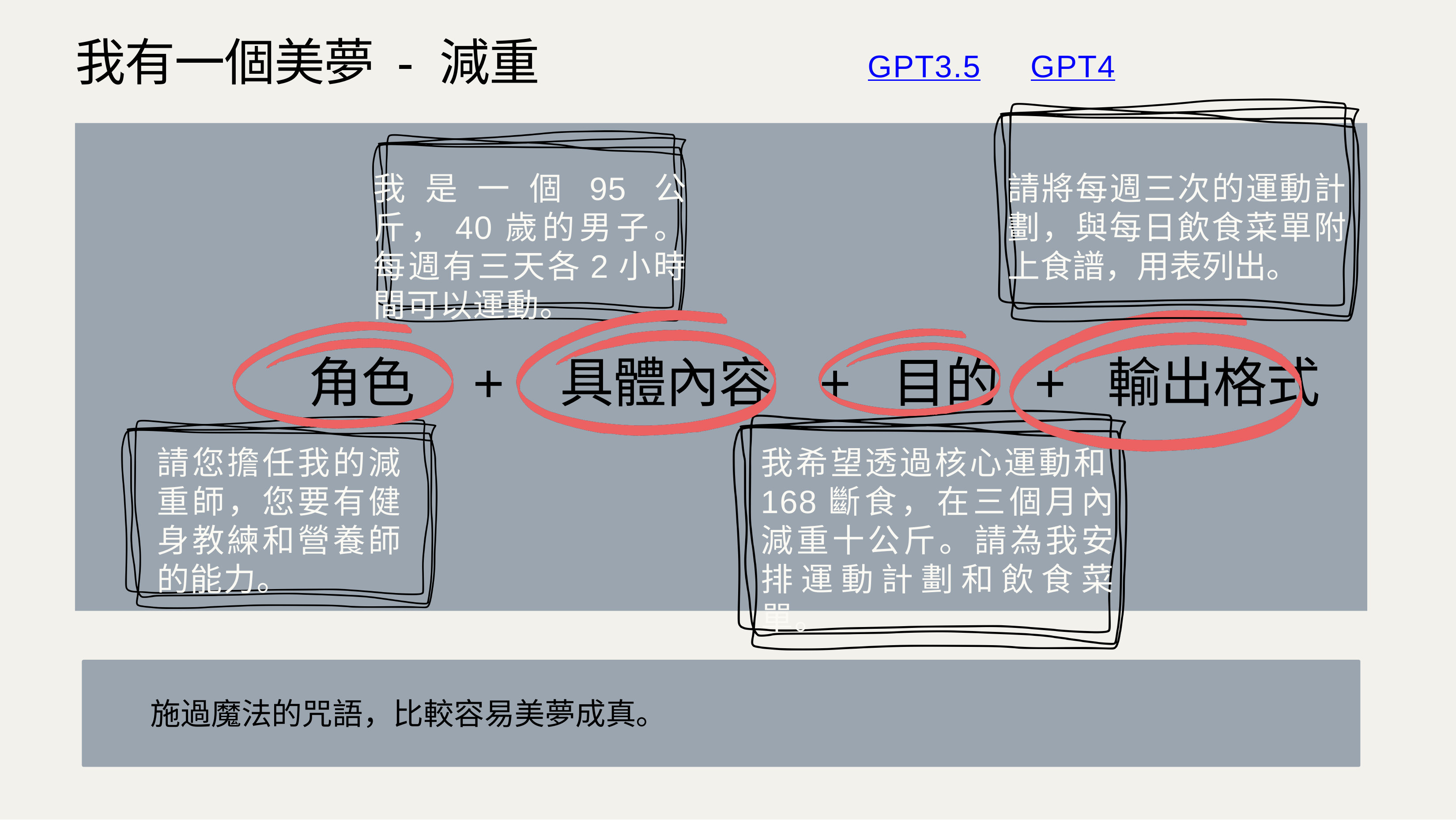

我有一個美夢 - 減重
GPT3.5
GPT4

我是一個95公斤，40歲的男子。每週有三天各2小時間可以運動。
請將每週三次的運動計劃，與每日飲食菜單附上食譜，用表列出。

角色    +   具體內容   +  目的  +  輸出格式

請您擔任我的減重師，您要有健身教練和營養師的能力。
我希望透過核心運動和168斷食，在三個月內減重十公斤。請為我安排運動計劃和飲食菜單。

      施過魔法的咒語，比較容易美夢成真。